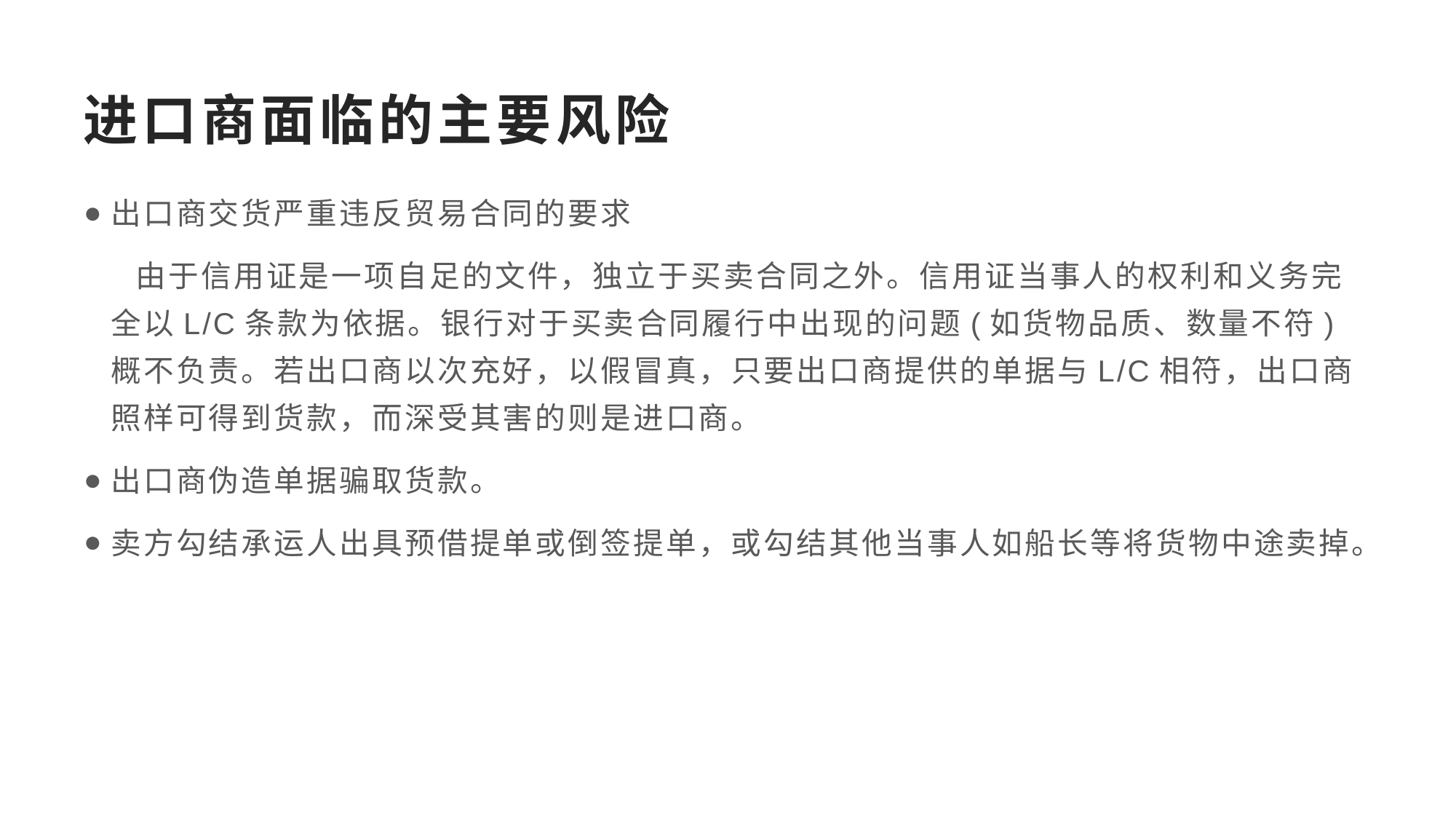

进口商面临的主要风险
出口商交货严重违反贸易合同的要求
     由于信用证是一项自足的文件，独立于买卖合同之外。信用证当事人的权利和义务完全以L/C条款为依据。银行对于买卖合同履行中出现的问题(如货物品质、数量不符)概不负责。若出口商以次充好，以假冒真，只要出口商提供的单据与L/C相符，出口商照样可得到货款，而深受其害的则是进口商。
出口商伪造单据骗取货款。
卖方勾结承运人出具预借提单或倒签提单，或勾结其他当事人如船长等将货物中途卖掉。